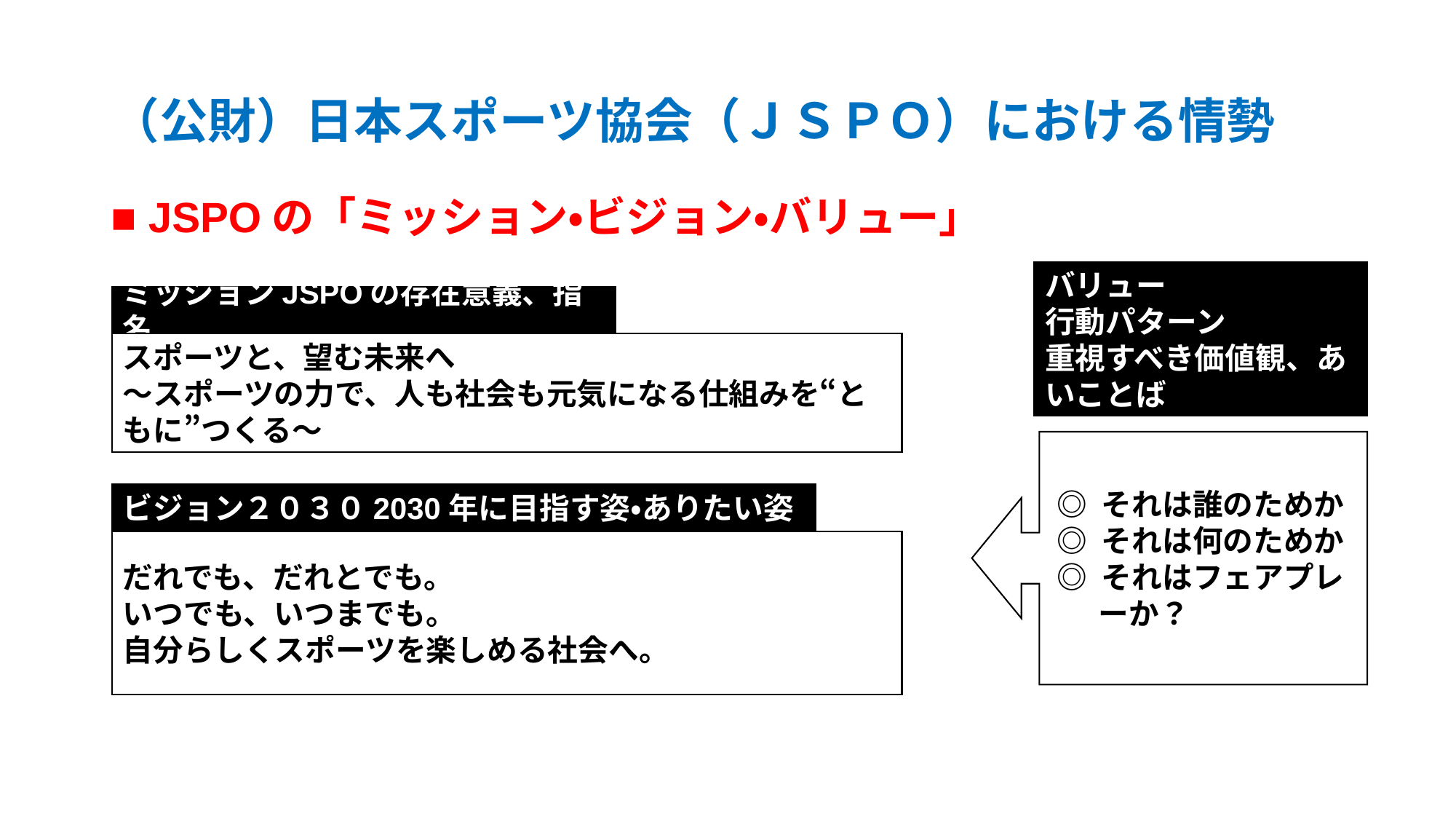

# （公財）日本スポーツ協会（ＪＳＰＯ）における情勢
■ JSPOの「ミッション・ビジョン・バリュー」
バリュー
行動パターン
重視すべき価値観、あいことば
ミッションJSPOの存在意義、指名
スポーツと、望む未来へ
～スポーツの力で、人も社会も元気になる仕組みを“ともに”つくる～
 ◎ それは誰のためか
 ◎ それは何のためか
 ◎ それはフェアプレ
      ーか？
ビジョン２０３０2030年に目指す姿・ありたい姿
だれでも、だれとでも。
いつでも、いつまでも。
自分らしくスポーツを楽しめる社会へ。